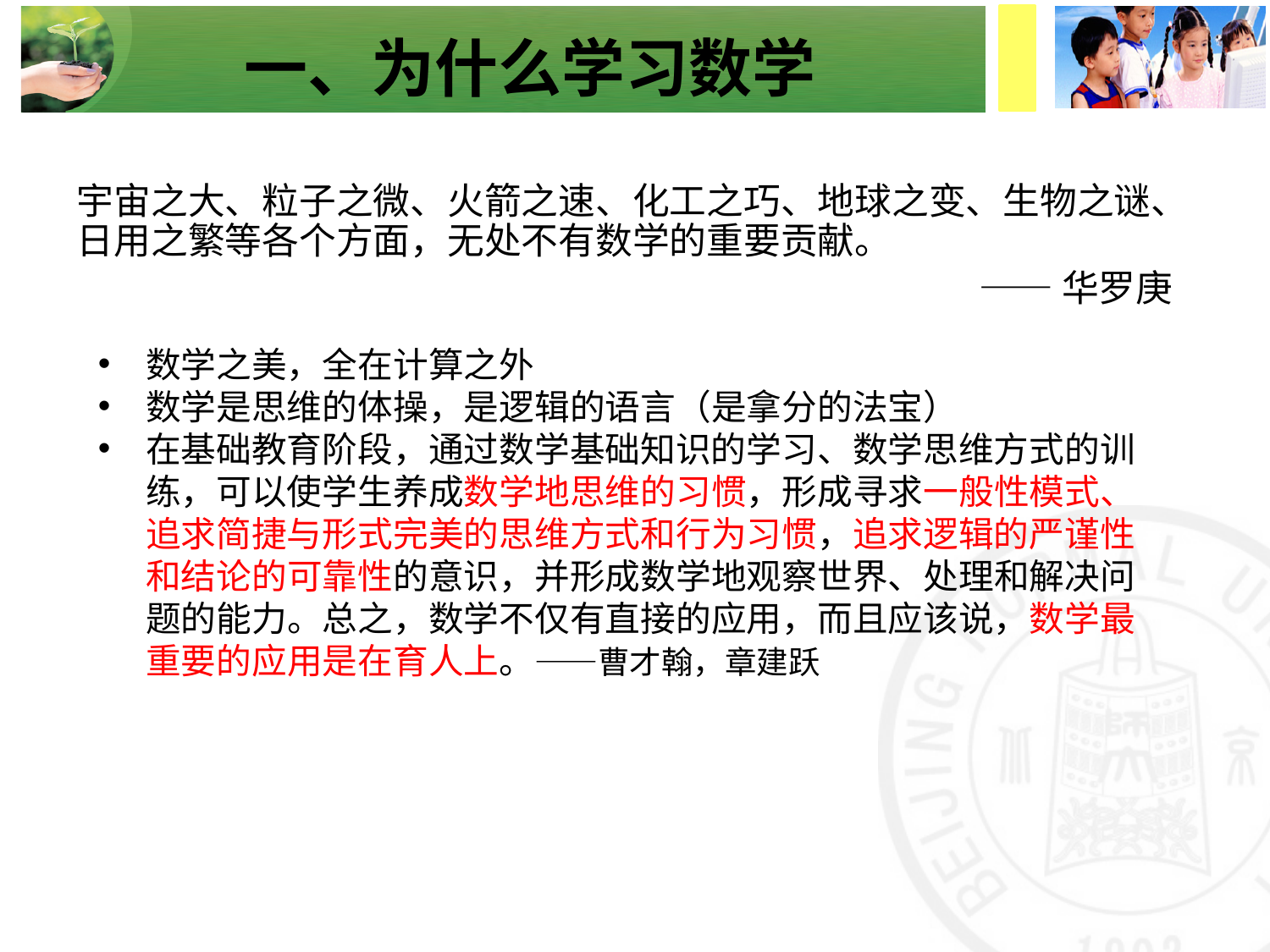

# 一、为什么学习数学
宇宙之大、粒子之微、火箭之速、化工之巧、地球之变、生物之谜、日用之繁等各个方面，无处不有数学的重要贡献。
——华罗庚
数学之美，全在计算之外
数学是思维的体操，是逻辑的语言（是拿分的法宝）
在基础教育阶段，通过数学基础知识的学习、数学思维方式的训练，可以使学生养成数学地思维的习惯，形成寻求一般性模式、追求简捷与形式完美的思维方式和行为习惯，追求逻辑的严谨性和结论的可靠性的意识，并形成数学地观察世界、处理和解决问题的能力。总之，数学不仅有直接的应用，而且应该说，数学最重要的应用是在育人上。——曹才翰，章建跃